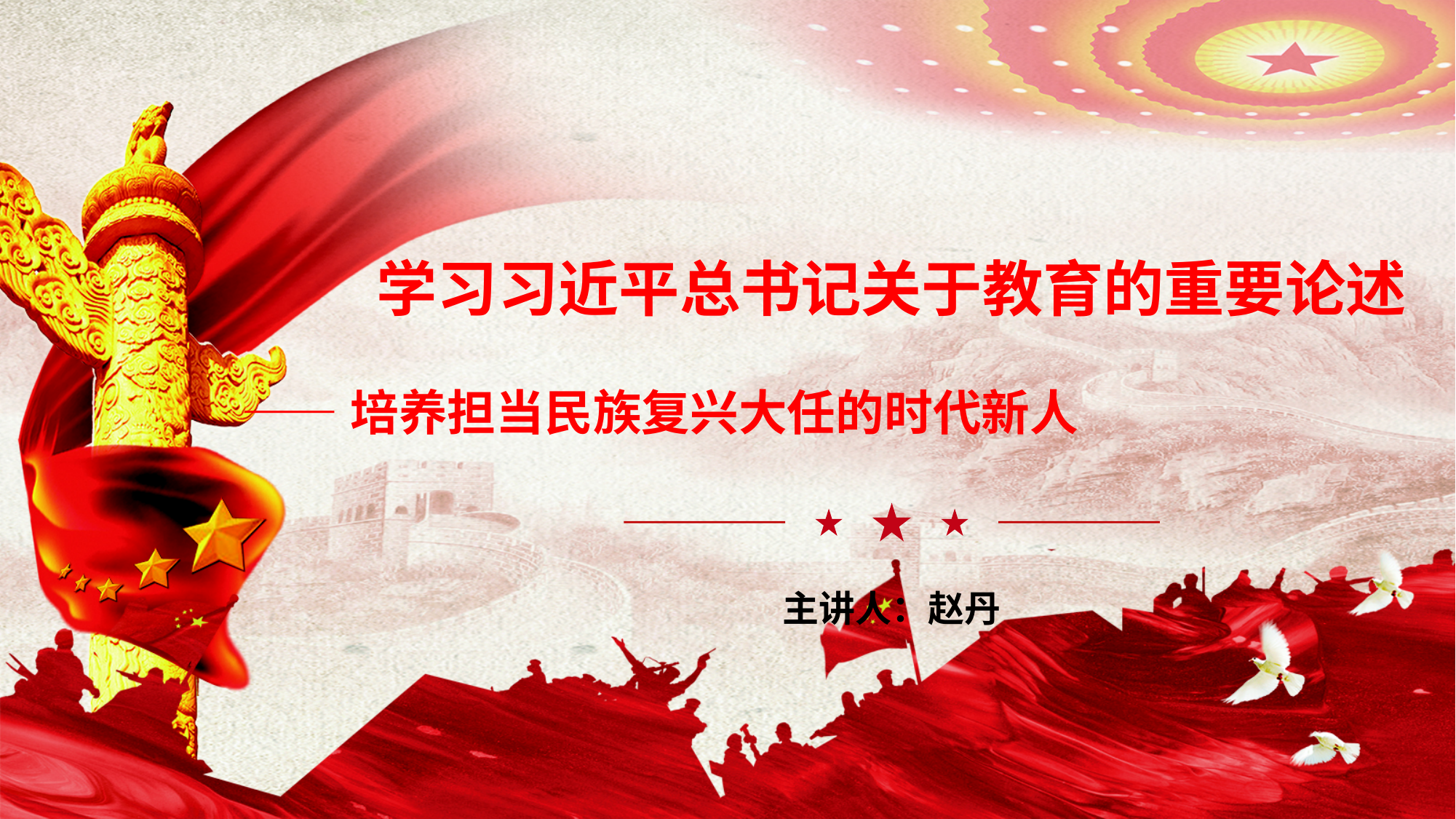

学习习近平总书记关于教育的重要论述

  ——培养担当民族复兴大任的时代新人

                                                                           主讲人：赵丹